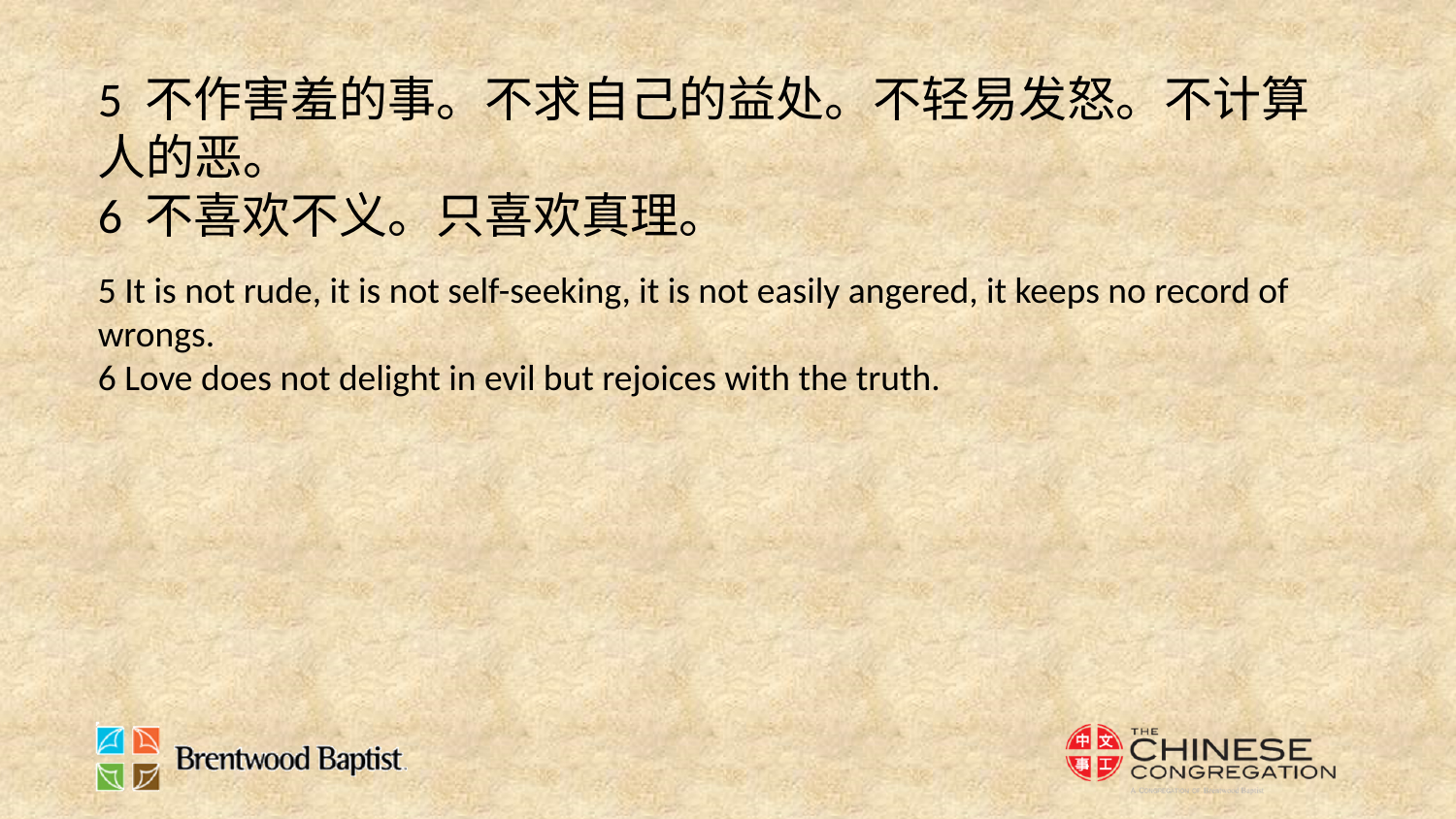

5 不作害羞的事。不求自己的益处。不轻易发怒。不计算人的恶。
6 不喜欢不义。只喜欢真理。

5 It is not rude, it is not self-seeking, it is not easily angered, it keeps no record of wrongs.
6 Love does not delight in evil but rejoices with the truth.